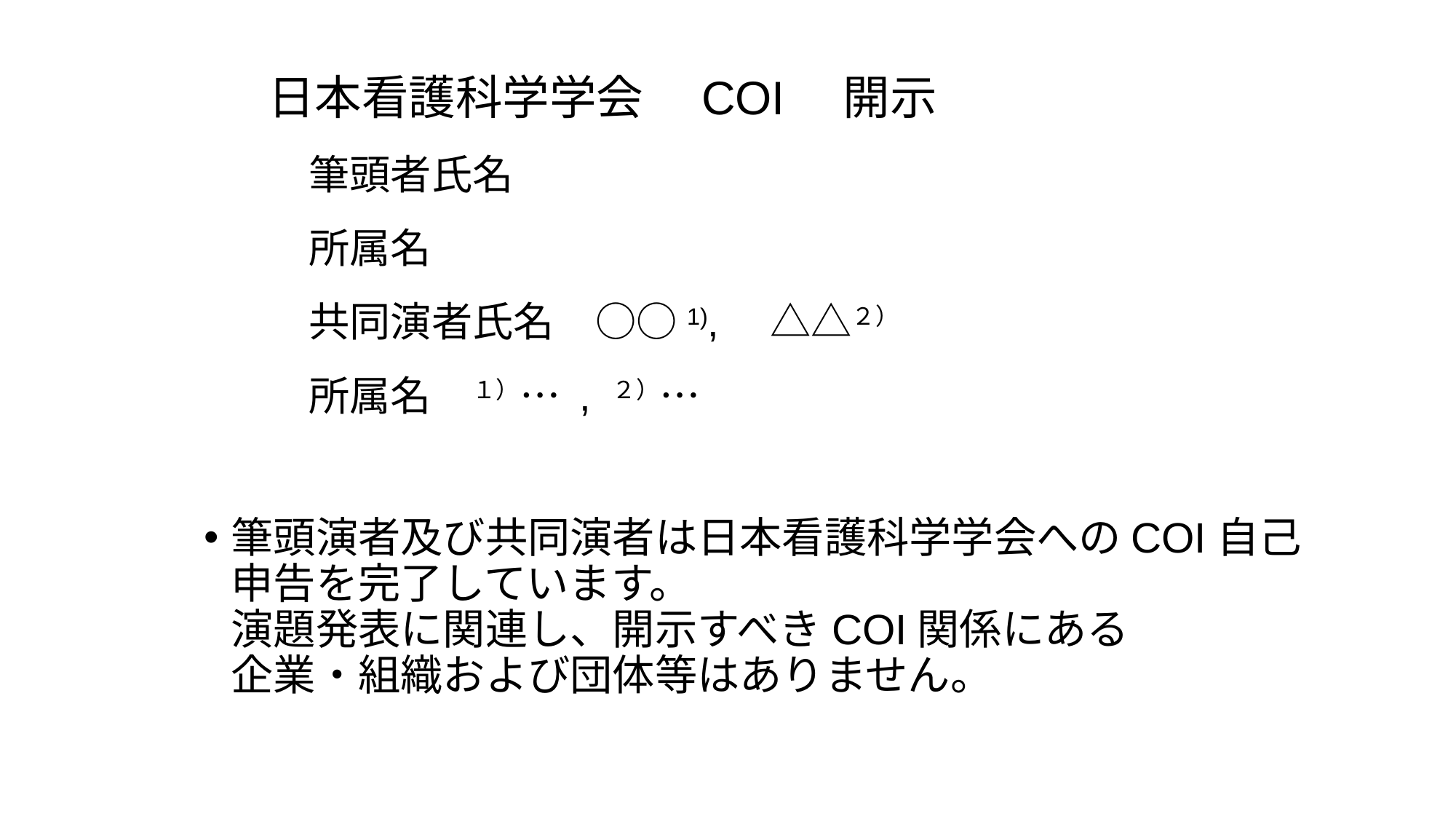

# 日本看護科学学会　COI　開示 　筆頭者氏名 　所属名 　共同演者氏名　○○1),　△△２） 　所属名　１）… , ２）…
筆頭演者及び共同演者は日本看護科学学会へのCOI自己申告を完了しています。
演題発表に関連し、開示すべきCOI関係にある
企業・組織および団体等はありません。